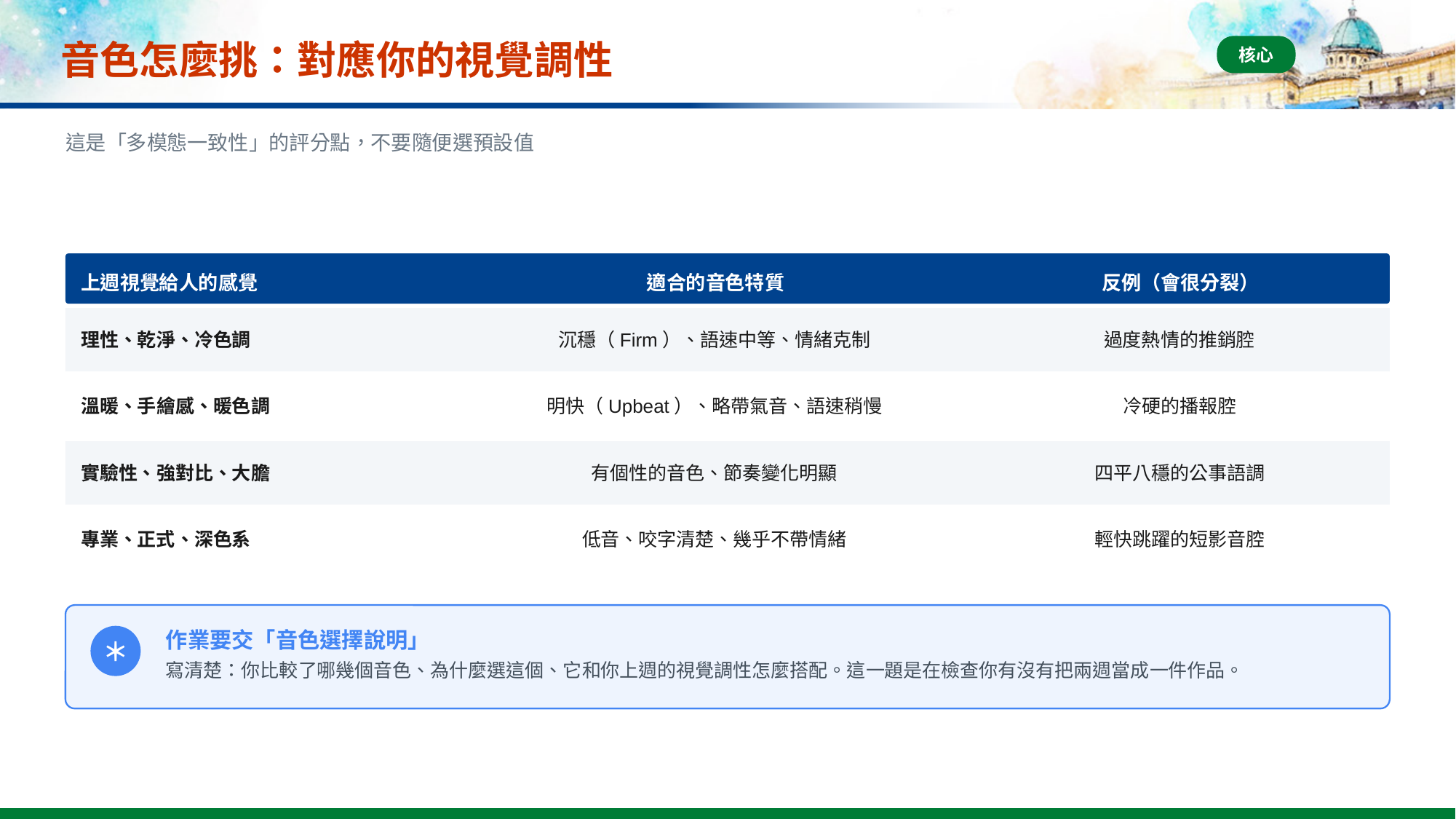

# 音色怎麼挑：對應你的視覺調性
核心
這是「多模態一致性」的評分點，不要隨便選預設值

上週視覺給人的感覺
適合的音色特質
反例（會很分裂）

理性、乾淨、冷色調
沉穩（Firm）、語速中等、情緒克制
過度熱情的推銷腔
溫暖、手繪感、暖色調
明快（Upbeat）、略帶氣音、語速稍慢
冷硬的播報腔

實驗性、強對比、大膽
有個性的音色、節奏變化明顯
四平八穩的公事語調
專業、正式、深色系
低音、咬字清楚、幾乎不帶情緒
輕快跳躍的短影音腔

作業要交「音色選擇說明」
＊
寫清楚：你比較了哪幾個音色、為什麼選這個、它和你上週的視覺調性怎麼搭配。這一題是在檢查你有沒有把兩週當成一件作品。